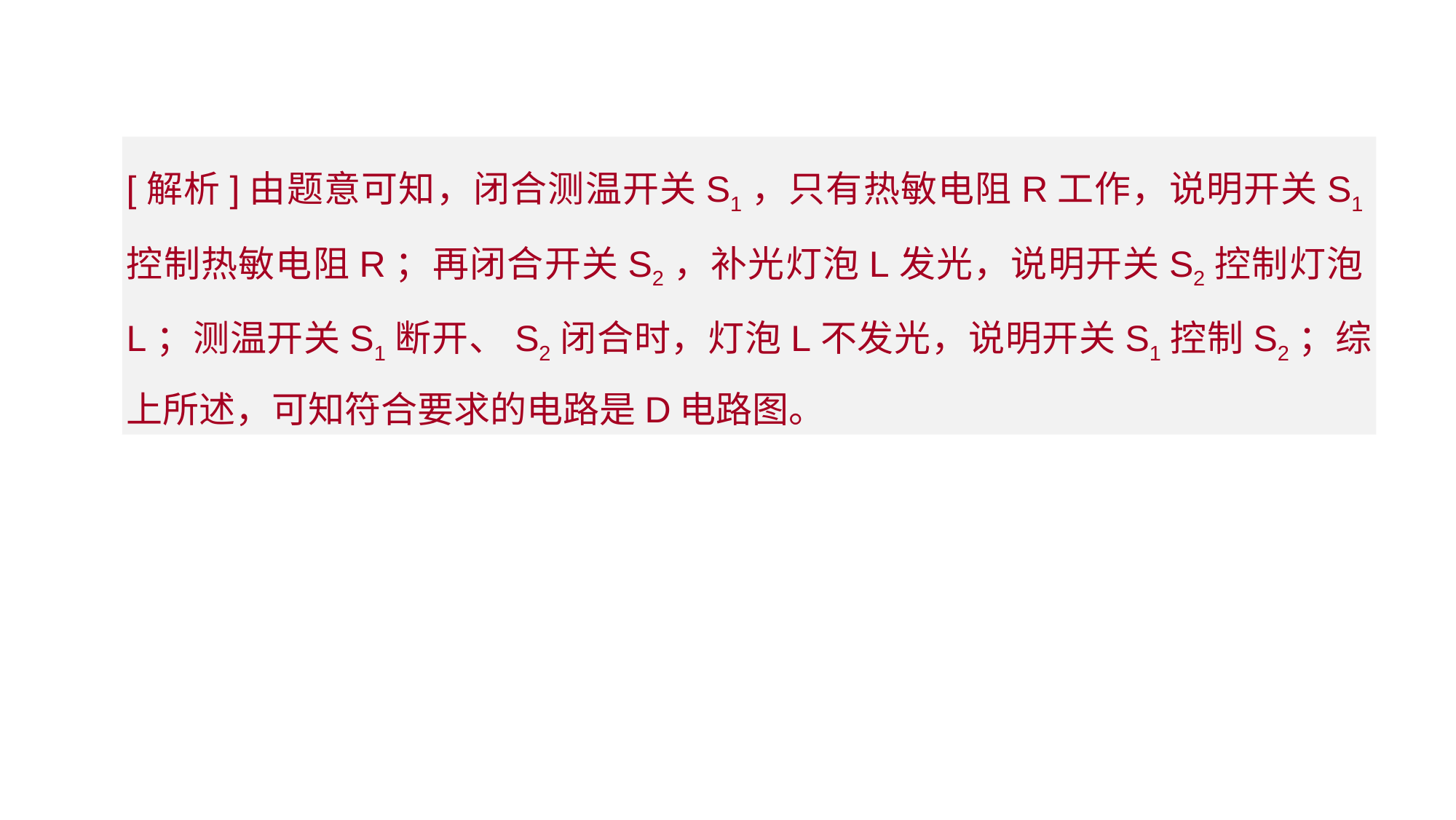

[解析]由题意可知，闭合测温开关S1，只有热敏电阻R工作，说明开关S1控制热敏电阻R；再闭合开关S2，补光灯泡L发光，说明开关S2控制灯泡L；测温开关S1断开、S2闭合时，灯泡L不发光，说明开关S1控制S2；综上所述，可知符合要求的电路是D电路图。
重难突破 能力提升